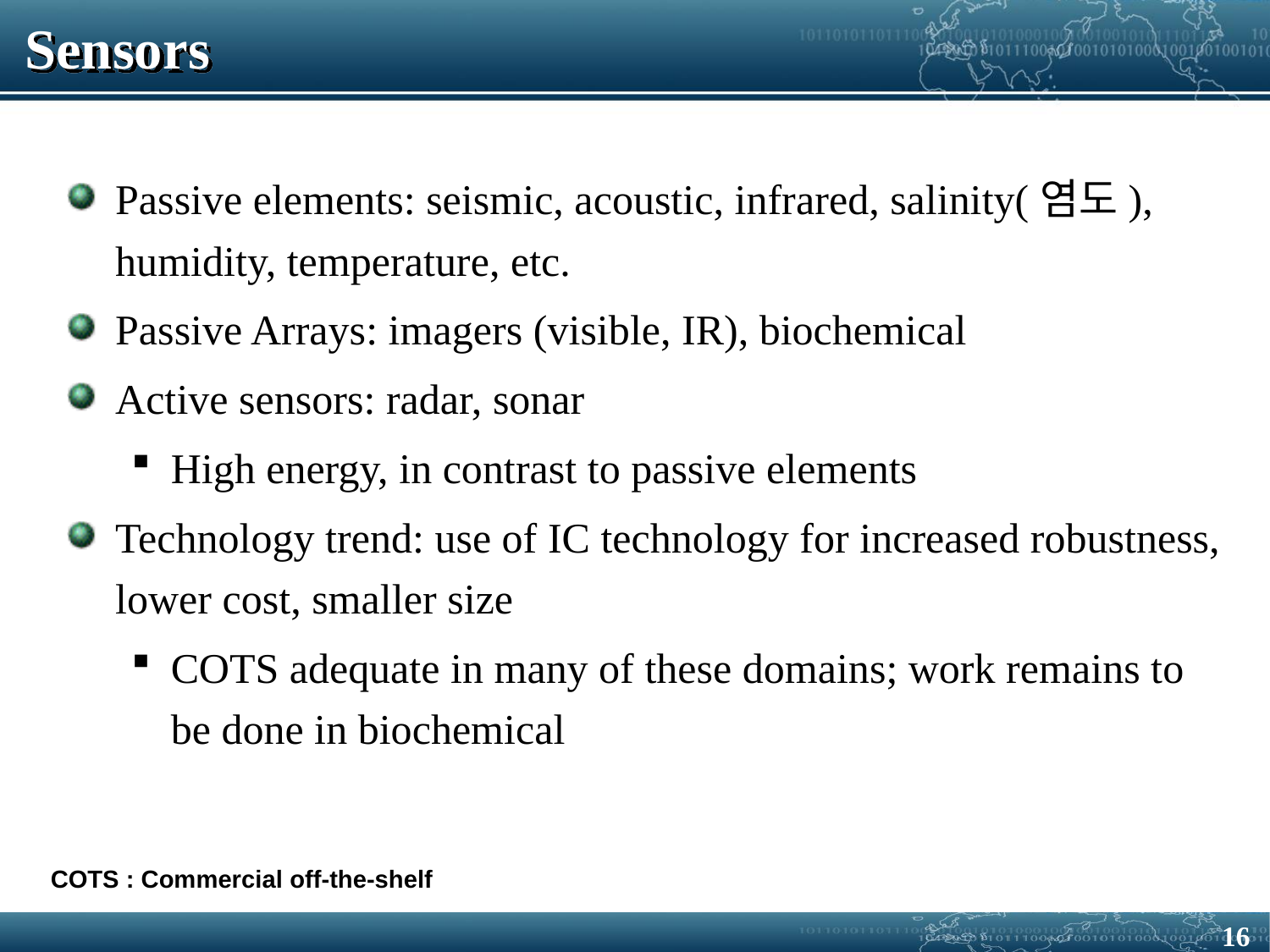

# Sensors
Passive elements: seismic, acoustic, infrared, salinity(염도), humidity, temperature, etc.
Passive Arrays: imagers (visible, IR), biochemical
Active sensors: radar, sonar
High energy, in contrast to passive elements
Technology trend: use of IC technology for increased robustness, lower cost, smaller size
COTS adequate in many of these domains; work remains to be done in biochemical
COTS : Commercial off-the-shelf